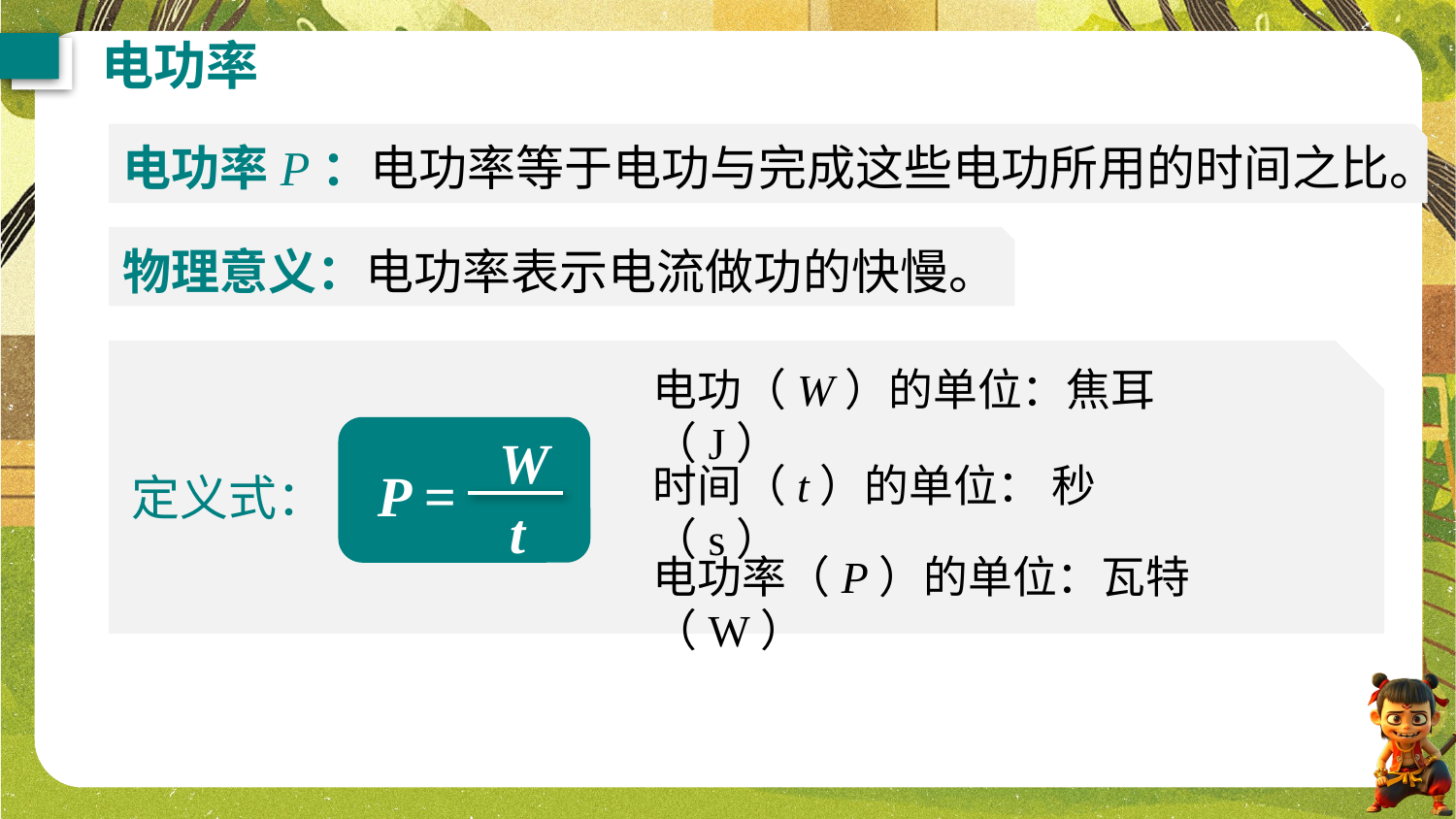

电功率

电功率P：电功率等于电功与完成这些电功所用的时间之比。
物理意义：电功率表示电流做功的快慢。

电功（W）的单位：焦耳（J）

W
P =
t
定义式：
时间（t）的单位： 秒（s）
电功率（P）的单位：瓦特（W）